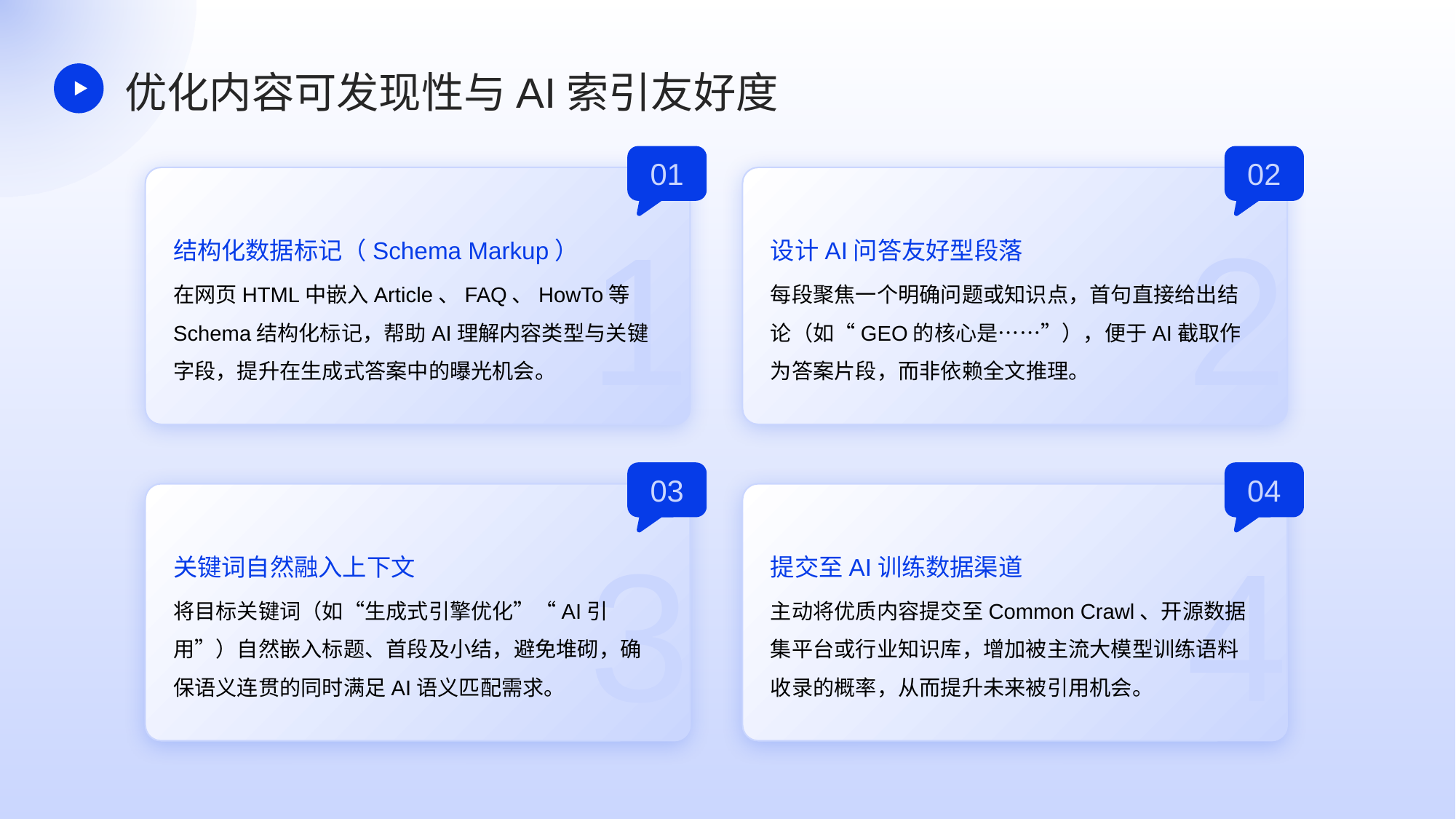

优化内容可发现性与AI索引友好度

01
02

结构化数据标记（Schema Markup）
设计AI问答友好型段落
1
2
在网页HTML中嵌入Article、FAQ、HowTo等Schema结构化标记，帮助AI理解内容类型与关键字段，提升在生成式答案中的曝光机会。
每段聚焦一个明确问题或知识点，首句直接给出结论（如“GEO的核心是……”），便于AI截取作为答案片段，而非依赖全文推理。
03
04

关键词自然融入上下文
提交至AI训练数据渠道
3
4
将目标关键词（如“生成式引擎优化”“AI引用”）自然嵌入标题、首段及小结，避免堆砌，确保语义连贯的同时满足AI语义匹配需求。
主动将优质内容提交至Common Crawl、开源数据集平台或行业知识库，增加被主流大模型训练语料收录的概率，从而提升未来被引用机会。